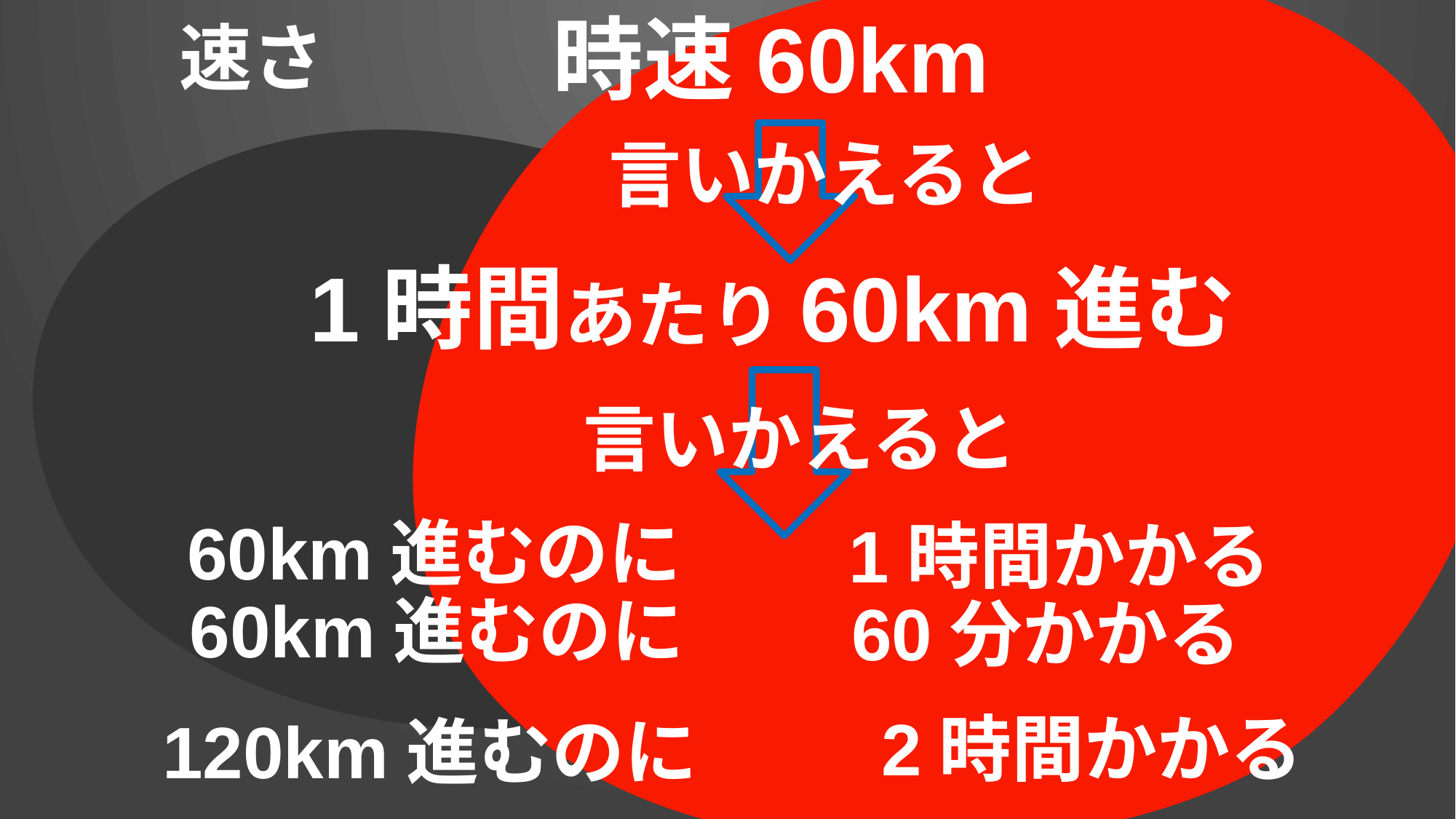

時速60km
速さ

言いかえると

1時間あたり60km進む

言いかえると
60km進むのに
1時間かかる
60km進むのに
60分かかる
2時間かかる
120km進むのに